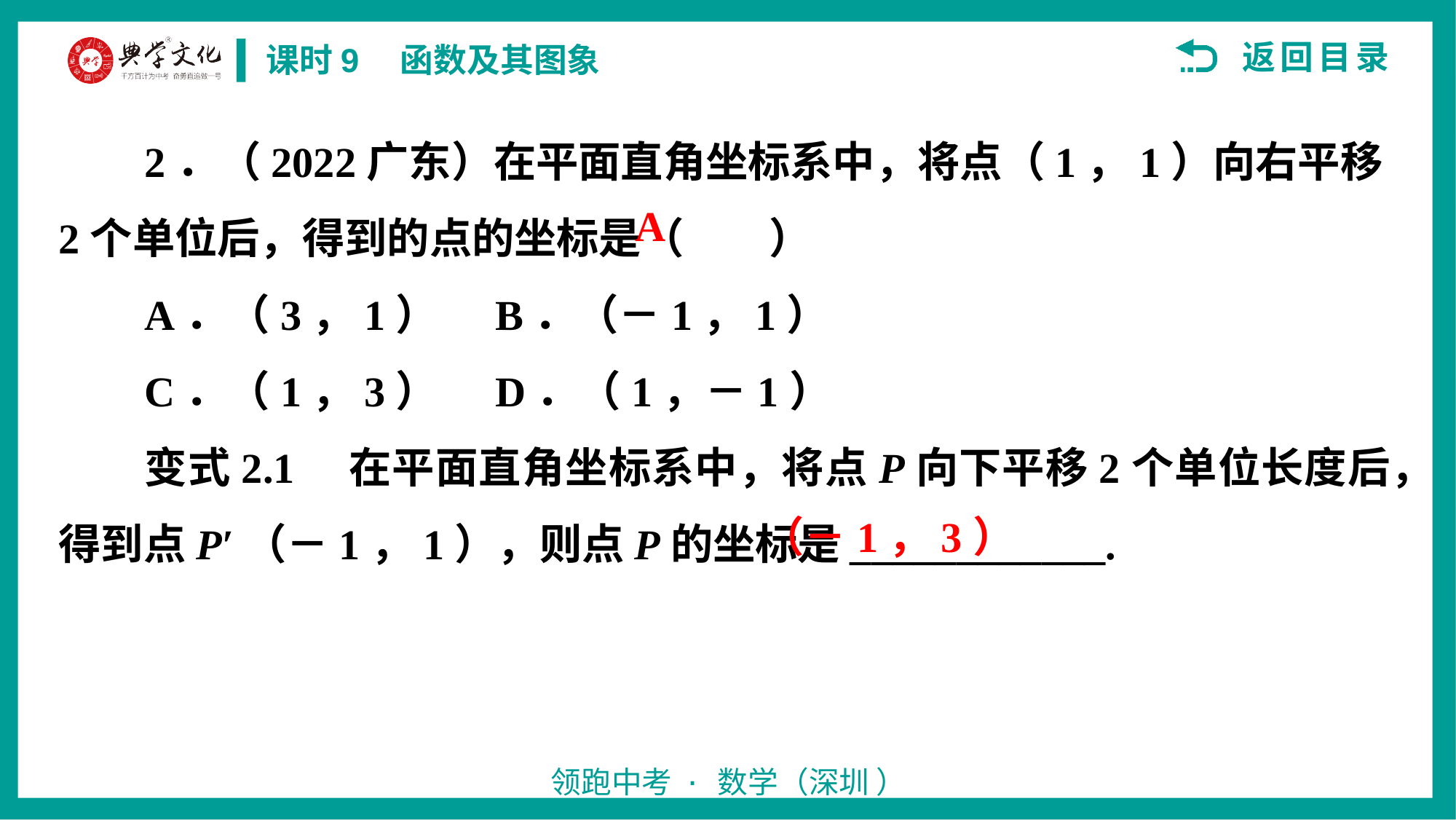

2．（2022广东）在平面直角坐标系中，将点（1，1）向右平移2个单位后，得到的点的坐标是（　　）
A．（3，1）    	B．（－1，1）
C．（1，3）    	D．（1，－1）
变式2.1　在平面直角坐标系中，将点P向下平移2个单位长度后，得到点P′（－1，1），则点P的坐标是____________.
A
（－1，3）